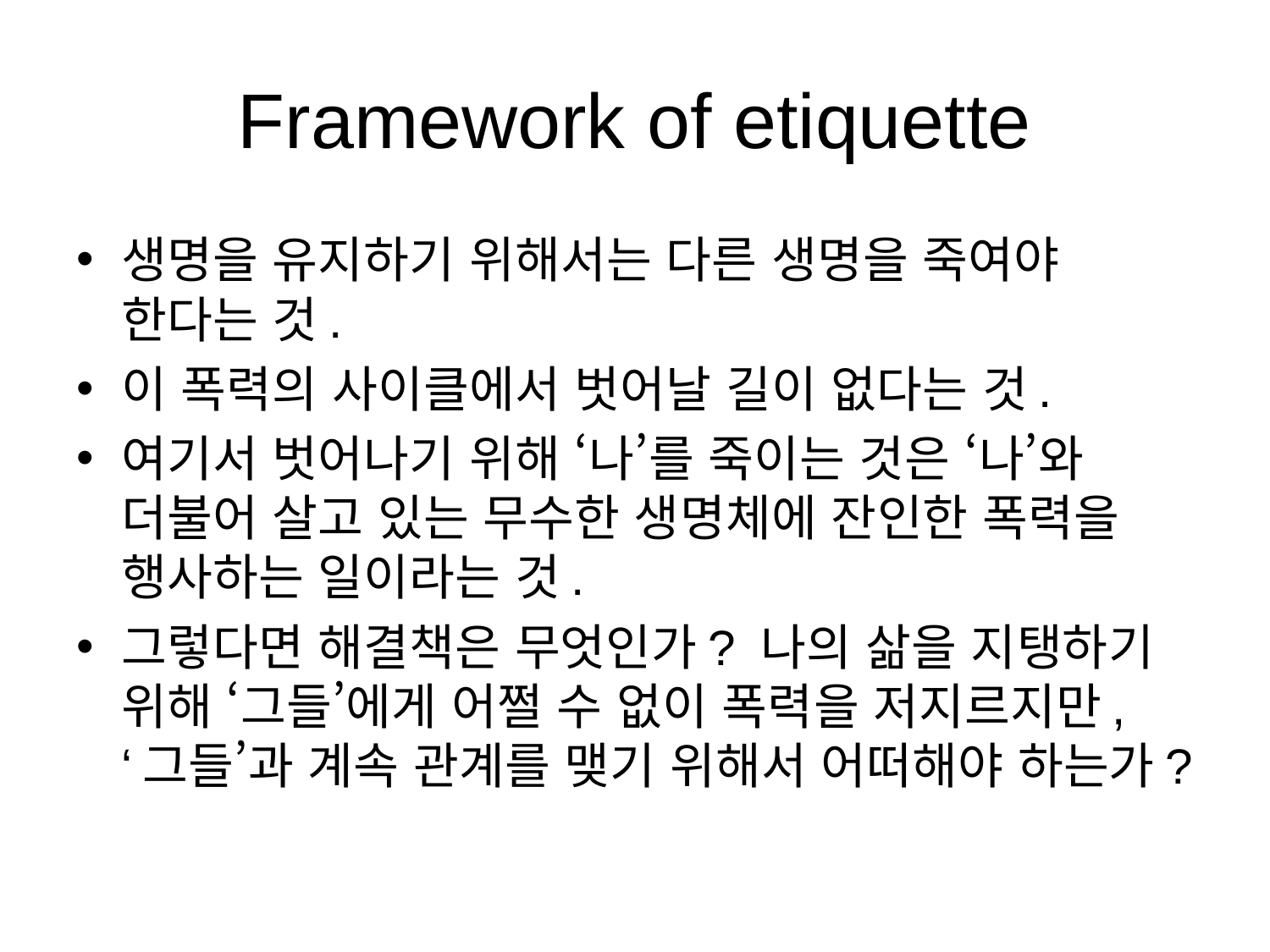

# Framework of etiquette
생명을 유지하기 위해서는 다른 생명을 죽여야 한다는 것.
이 폭력의 사이클에서 벗어날 길이 없다는 것.
여기서 벗어나기 위해 ‘나’를 죽이는 것은 ‘나’와 더불어 살고 있는 무수한 생명체에 잔인한 폭력을 행사하는 일이라는 것.
그렇다면 해결책은 무엇인가? 나의 삶을 지탱하기 위해 ‘그들’에게 어쩔 수 없이 폭력을 저지르지만, ‘그들’과 계속 관계를 맺기 위해서 어떠해야 하는가?